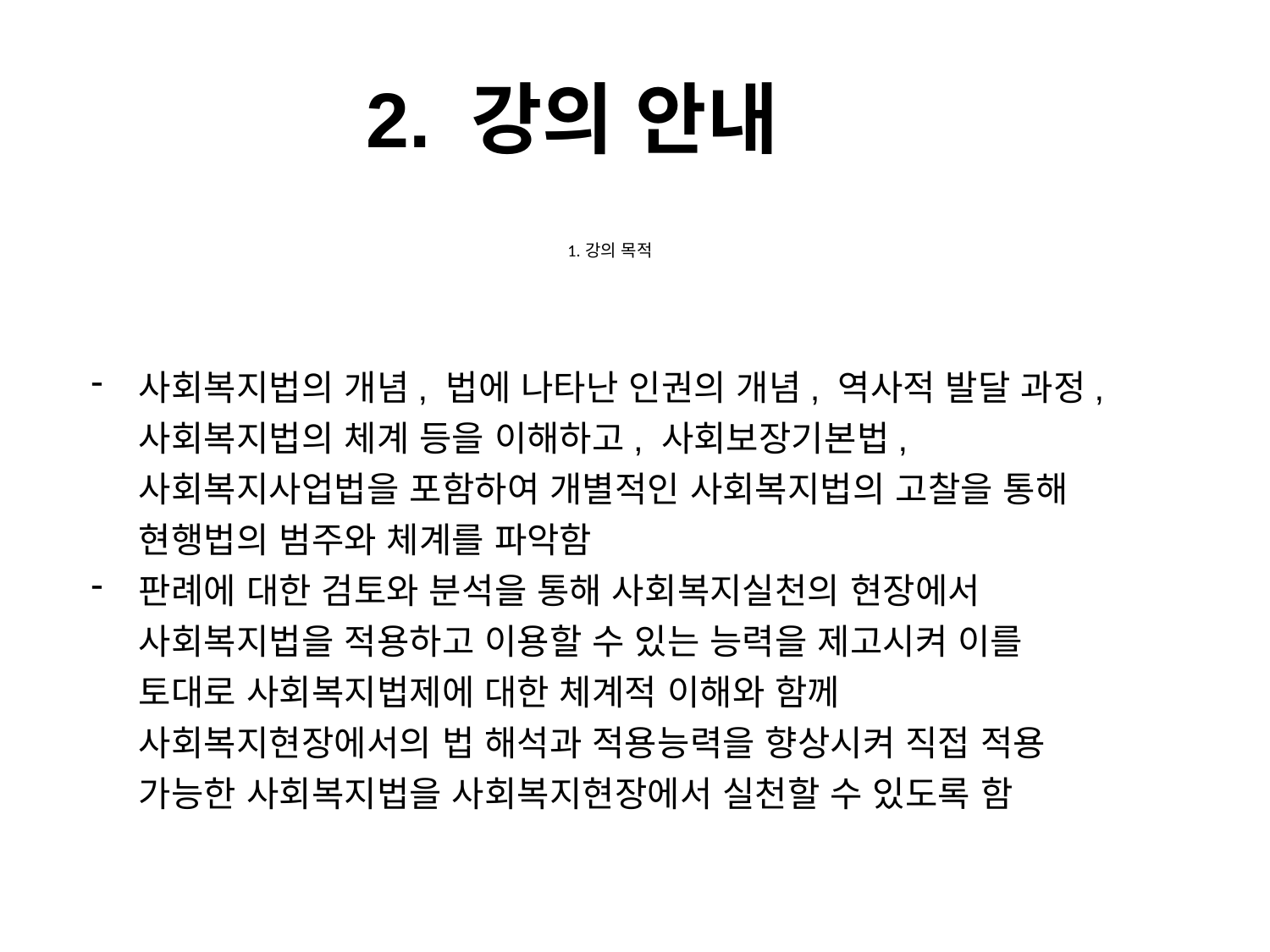

2. 강의 안내
1. 강의 목적
사회복지법의 개념, 법에 나타난 인권의 개념, 역사적 발달 과정, 사회복지법의 체계 등을 이해하고, 사회보장기본법, 사회복지사업법을 포함하여 개별적인 사회복지법의 고찰을 통해 현행법의 범주와 체계를 파악함
판례에 대한 검토와 분석을 통해 사회복지실천의 현장에서 사회복지법을 적용하고 이용할 수 있는 능력을 제고시켜 이를 토대로 사회복지법제에 대한 체계적 이해와 함께 사회복지현장에서의 법 해석과 적용능력을 향상시켜 직접 적용 가능한 사회복지법을 사회복지현장에서 실천할 수 있도록 함